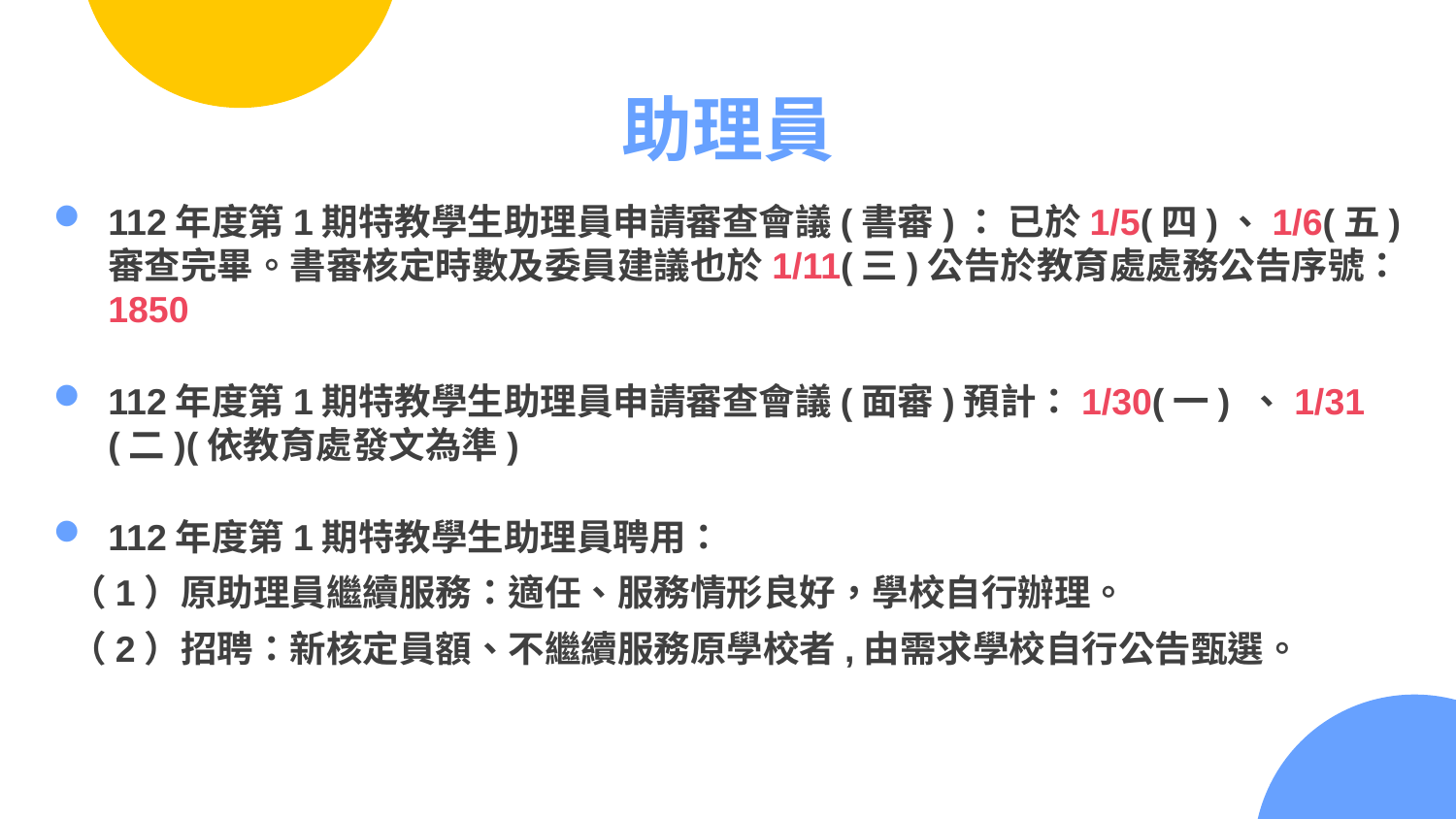

# 助理員
112年度第1期特教學生助理員申請審查會議(書審)： 已於1/5(四)、1/6(五)審查完畢。書審核定時數及委員建議也於1/11(三)公告於教育處處務公告序號：1850
112年度第1期特教學生助理員申請審查會議(面審)預計：1/30(一) 、1/31(二)(依教育處發文為準)
112年度第1期特教學生助理員聘用：
 （1）原助理員繼續服務：適任、服務情形良好，學校自行辦理。
 （2）招聘：新核定員額、不繼續服務原學校者,由需求學校自行公告甄選。